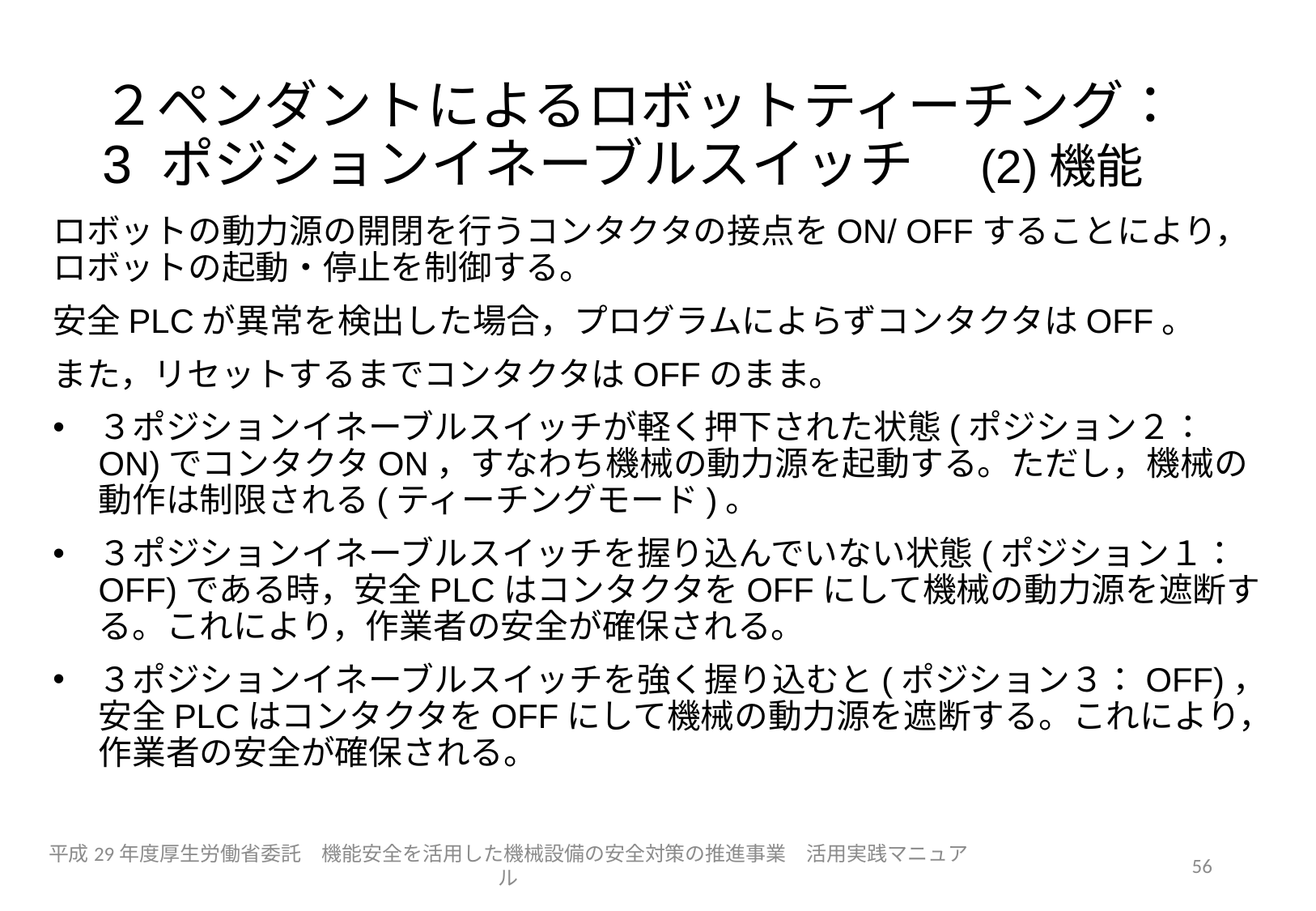

# ２ペンダントによるロボットティーチング： 3 ポジションイネーブルスイッチ　(2)機能
ロボットの動力源の開閉を行うコンタクタの接点をON/ OFFすることにより，ロボットの起動・停止を制御する。
安全PLCが異常を検出した場合，プログラムによらずコンタクタはOFF。
また，リセットするまでコンタクタはOFFのまま。
３ポジションイネーブルスイッチが軽く押下された状態(ポジション２：ON)でコンタクタON，すなわち機械の動力源を起動する。ただし，機械の動作は制限される(ティーチングモード)。
３ポジションイネーブルスイッチを握り込んでいない状態(ポジション１：OFF)である時，安全PLCはコンタクタをOFFにして機械の動力源を遮断する。これにより，作業者の安全が確保される。
３ポジションイネーブルスイッチを強く握り込むと(ポジション３：OFF)，安全PLCはコンタクタをOFFにして機械の動力源を遮断する。これにより，作業者の安全が確保される。
平成29年度厚生労働省委託　機能安全を活用した機械設備の安全対策の推進事業　活用実践マニュアル
56